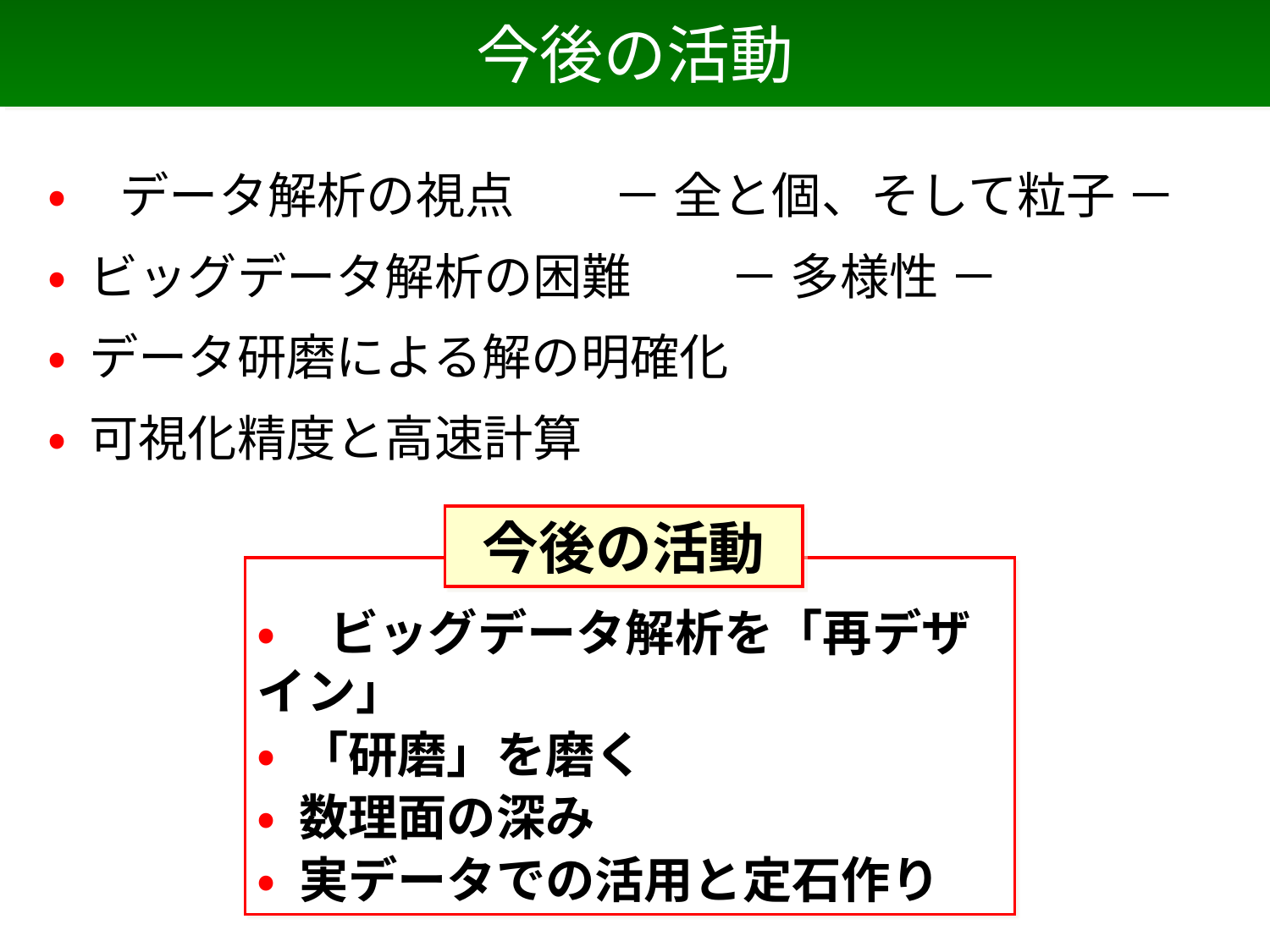

# 今後の活動
• データ解析の視点　　－ 全と個、そして粒子 －
• ビッグデータ解析の困難　　－ 多様性 －
• データ研磨による解の明確化
• 可視化精度と高速計算

今後の活動

• ビッグデータ解析を「再デザイン」
• 「研磨」を磨く
• 数理面の深み
• 実データでの活用と定石作り